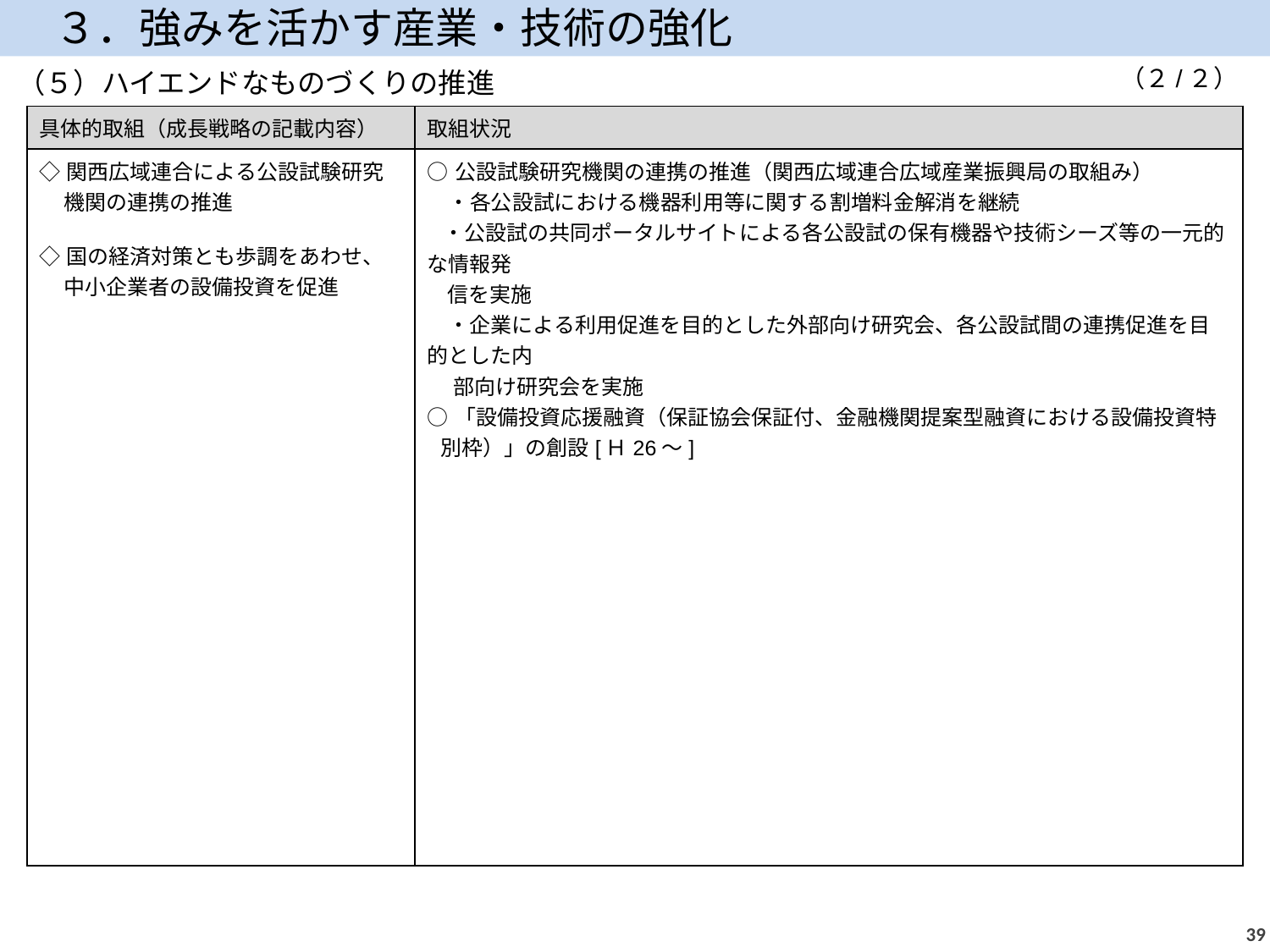

３．強みを活かす産業・技術の強化
（２/２）
（５）ハイエンドなものづくりの推進
| 具体的取組（成長戦略の記載内容） | 取組状況 |
| --- | --- |
| ◇関西広域連合による公設試験研究機関の連携の推進 ◇国の経済対策とも歩調をあわせ、中小企業者の設備投資を促進 | ○公設試験研究機関の連携の推進（関西広域連合広域産業振興局の取組み） 　・各公設試における機器利用等に関する割増料金解消を継続 ・公設試の共同ポータルサイトによる各公設試の保有機器や技術シーズ等の一元的な情報発 信を実施 　・企業による利用促進を目的とした外部向け研究会、各公設試間の連携促進を目的とした内 　 部向け研究会を実施 ○「設備投資応援融資（保証協会保証付、金融機関提案型融資における設備投資特別枠）」の創設[Ｈ26～] |
39